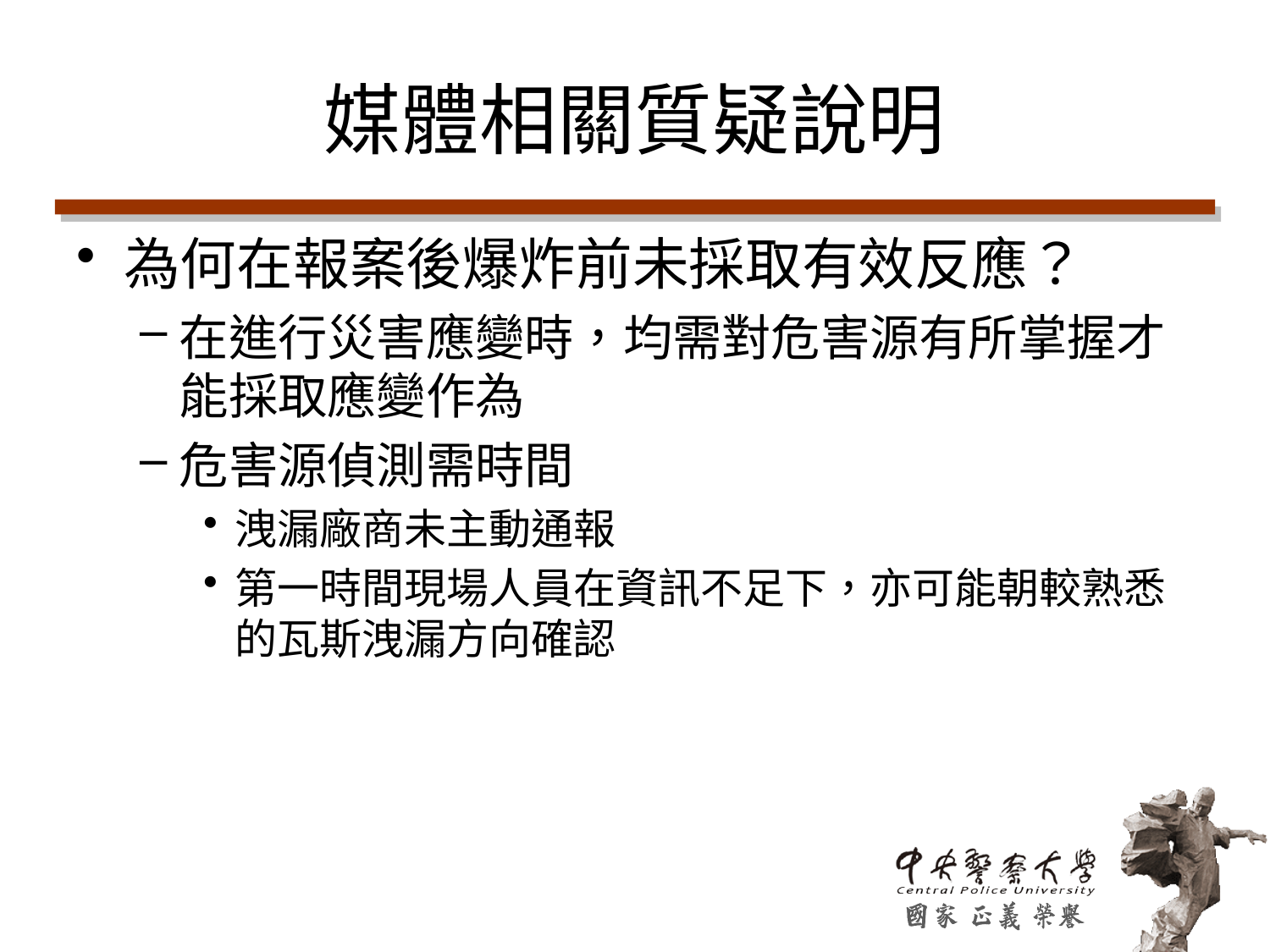

# 媒體相關質疑說明
為何在報案後爆炸前未採取有效反應？
在進行災害應變時，均需對危害源有所掌握才能採取應變作為
危害源偵測需時間
洩漏廠商未主動通報
第一時間現場人員在資訊不足下，亦可能朝較熟悉的瓦斯洩漏方向確認